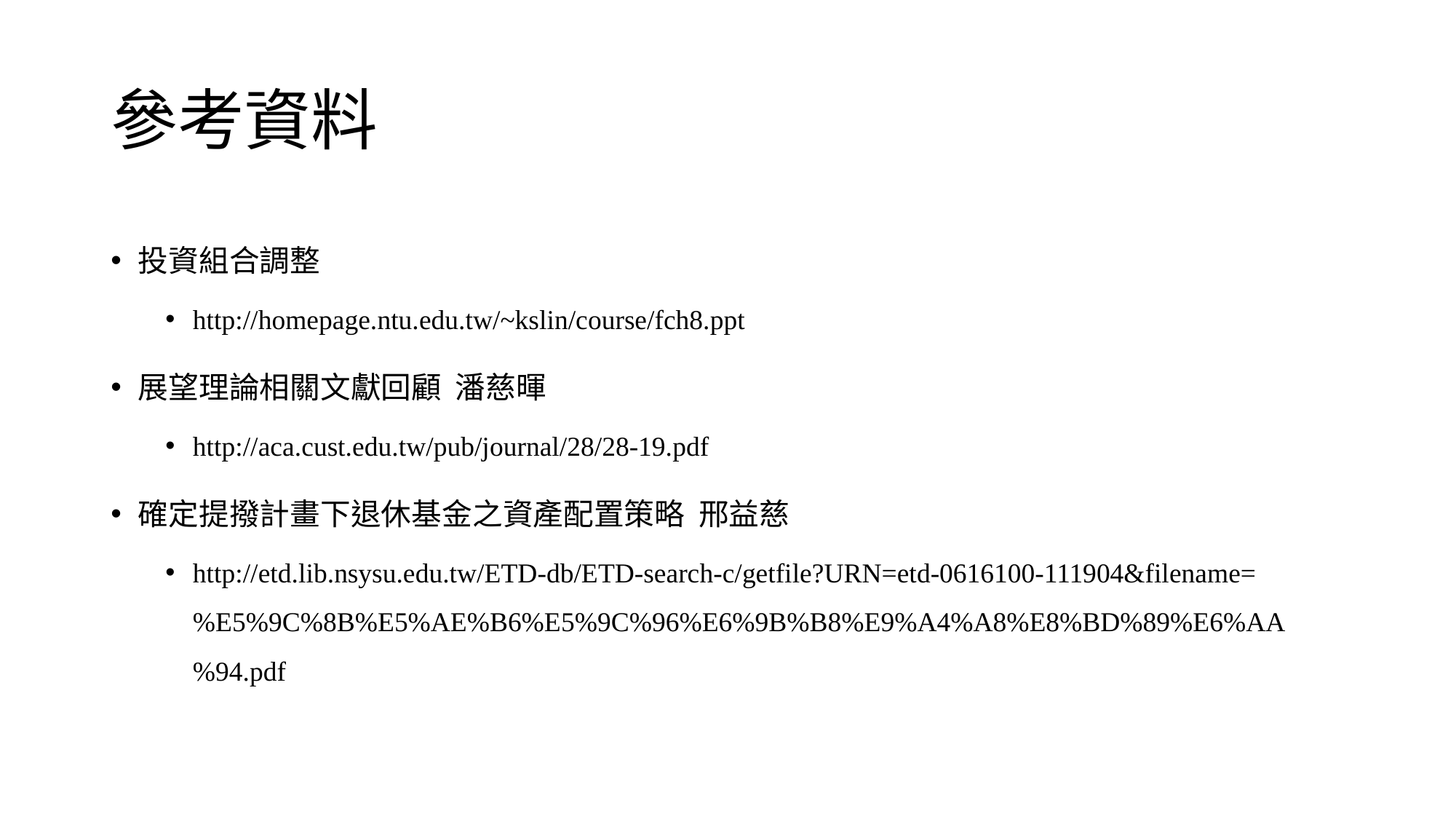

# 參考資料
投資組合調整
http://homepage.ntu.edu.tw/~kslin/course/fch8.ppt
展望理論相關文獻回顧  潘慈暉
http://aca.cust.edu.tw/pub/journal/28/28-19.pdf
確定提撥計畫下退休基金之資產配置策略  邢益慈
http://etd.lib.nsysu.edu.tw/ETD-db/ETD-search-c/getfile?URN=etd-0616100-111904&filename=%E5%9C%8B%E5%AE%B6%E5%9C%96%E6%9B%B8%E9%A4%A8%E8%BD%89%E6%AA%94.pdf